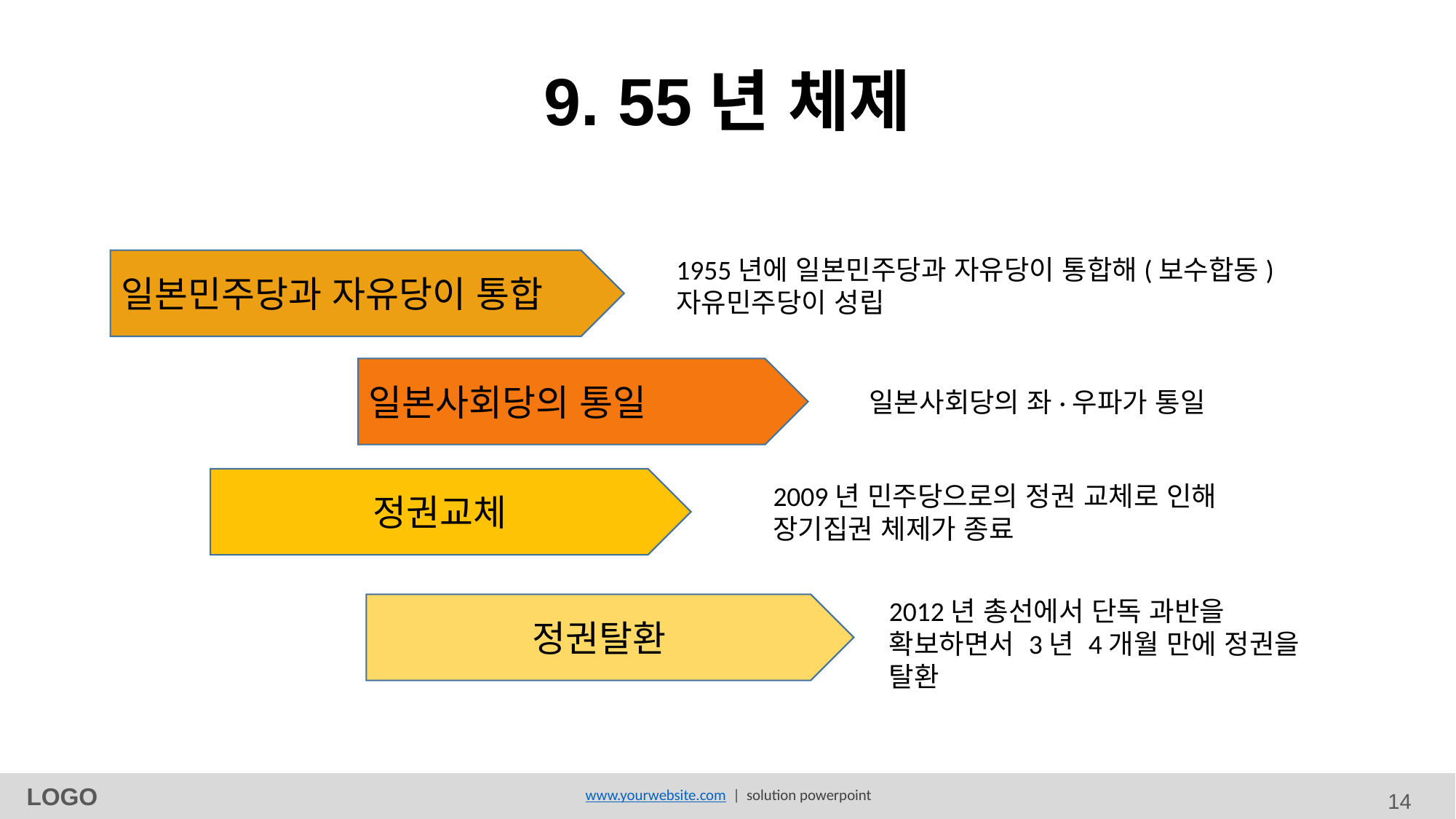

9. 55년 체제
일본민주당과 자유당이 통합
1955년에 일본민주당과 자유당이 통합해(보수합동)
자유민주당이 성립
일본사회당의 통일
일본사회당의 좌·우파가 통일
정권교체
2009년 민주당으로의 정권 교체로 인해
장기집권 체제가 종료
정권탈환
2012년 총선에서 단독 과반을 확보하면서 3년 4개월 만에 정권을 탈환

LOGO
www.yourwebsite.com  |  solution powerpoint
14